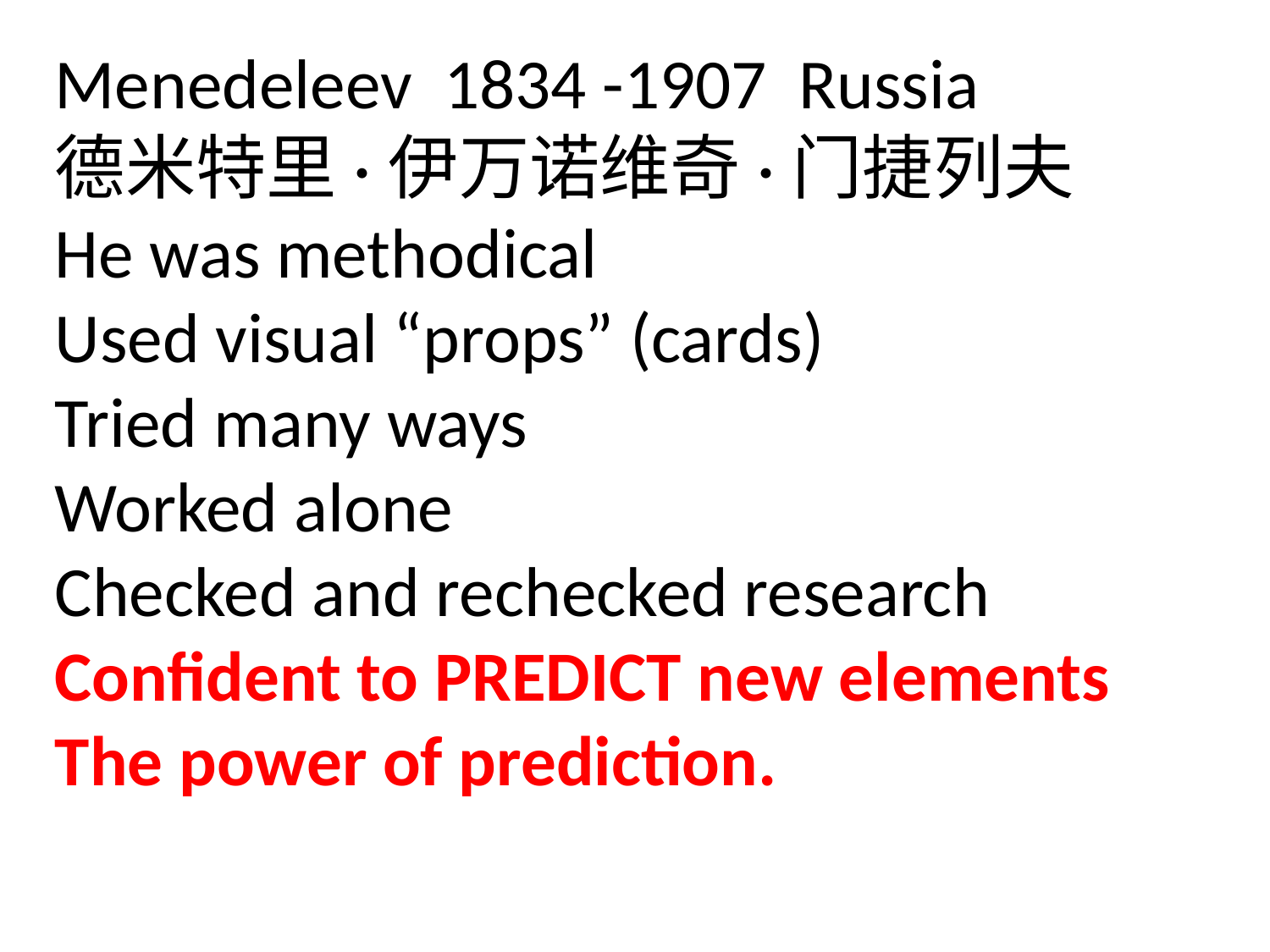

Menedeleev  1834 -1907  Russia
德米特里·伊万诺维奇·门捷列夫
He was methodical
Used visual “props” (cards)
Tried many ways
Worked alone
Checked and rechecked research
Confident to PREDICT new elements
The power of prediction.